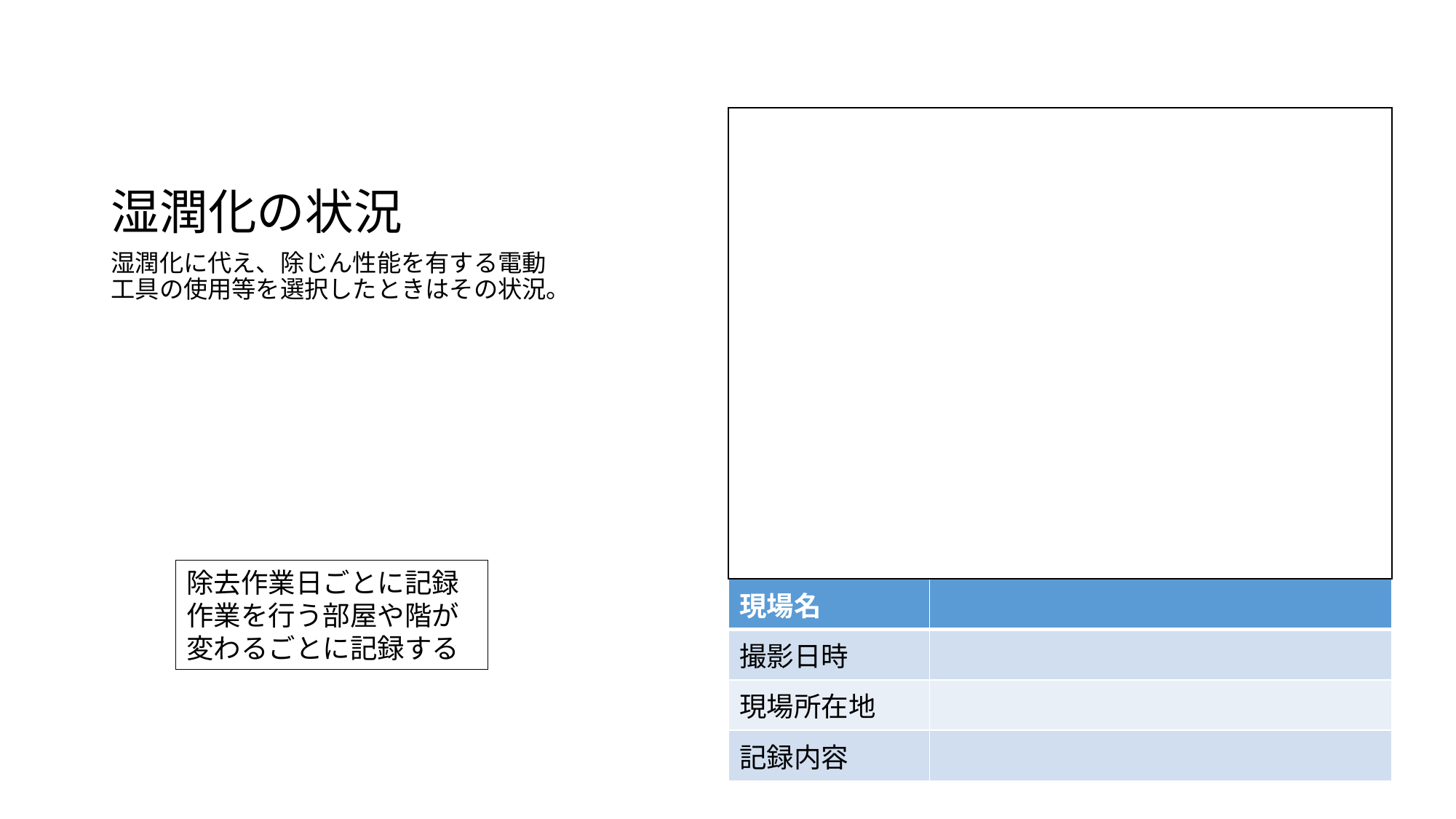

# 湿潤化の状況

湿潤化に代え、除じん性能を有する電動工具の使用等を選択したときはその状況。
除去作業日ごとに記録作業を行う部屋や階が変わるごとに記録する
| 現場名 |  |
| --- | --- |
| 撮影日時 |  |
| 現場所在地 |  |
| 記録内容 |  |